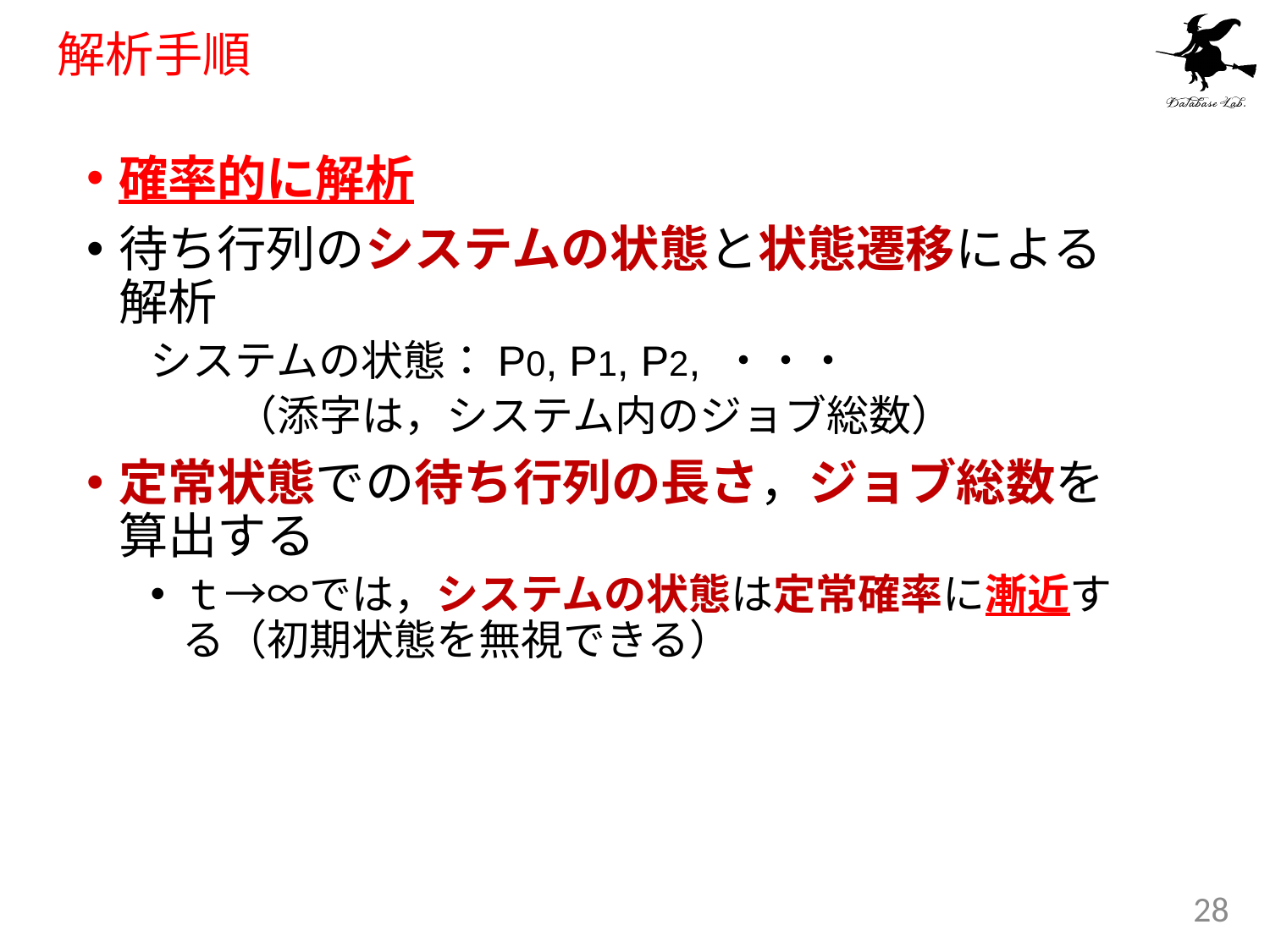

# 解析手順
確率的に解析
待ち行列のシステムの状態と状態遷移による解析
システムの状態：P0, P1, P2, ・・・
　　（添字は，システム内のジョブ総数）
定常状態での待ち行列の長さ，ジョブ総数を算出する
ｔ→∞では，システムの状態は定常確率に漸近する（初期状態を無視できる）
28